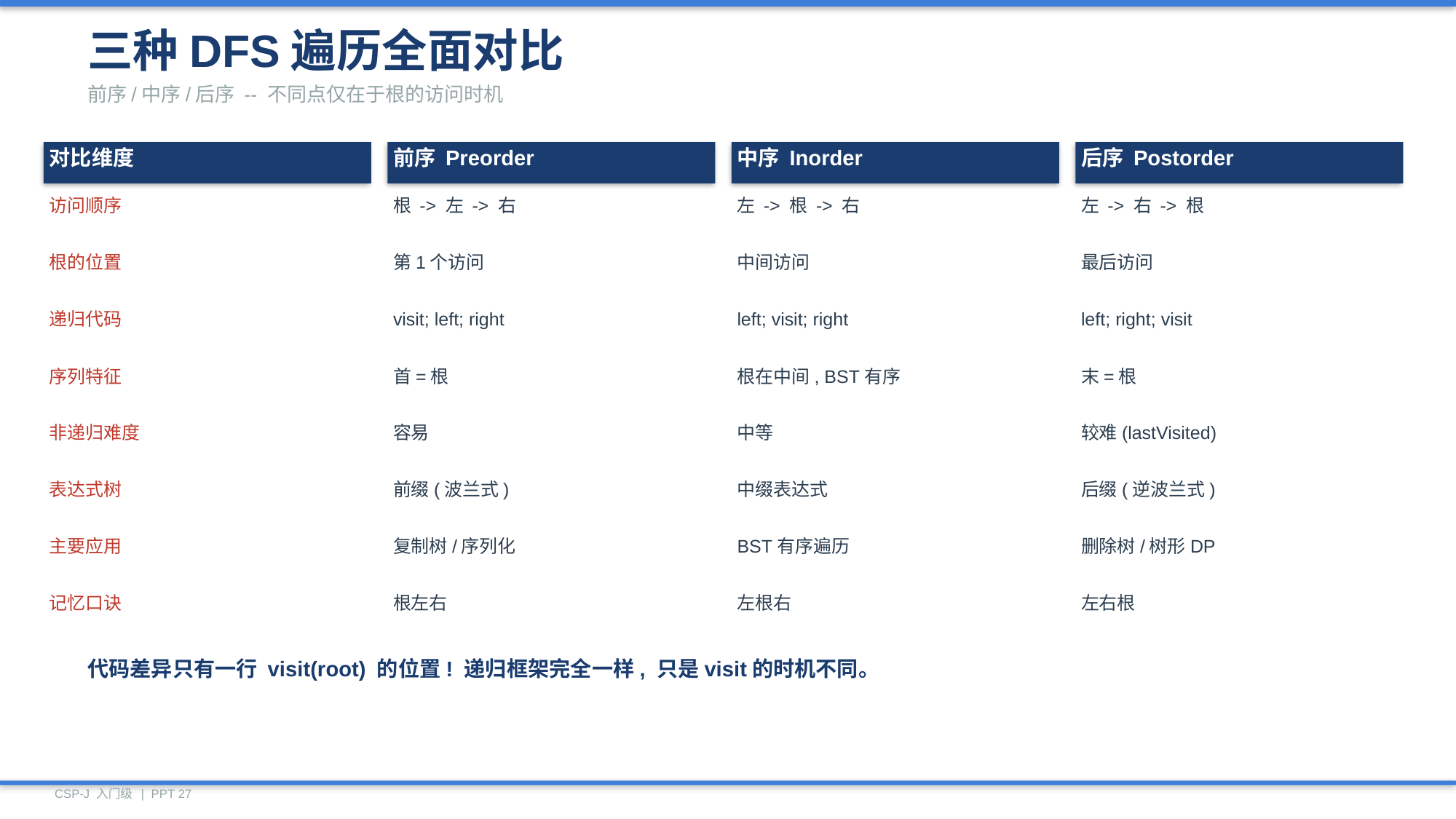

三种DFS遍历全面对比
前序/中序/后序 -- 不同点仅在于根的访问时机

对比维度
前序 Preorder
中序 Inorder
后序 Postorder
访问顺序
根 -> 左 -> 右
左 -> 根 -> 右
左 -> 右 -> 根
根的位置
第1个访问
中间访问
最后访问
递归代码
visit; left; right
left; visit; right
left; right; visit
序列特征
首=根
根在中间, BST有序
末=根
非递归难度
容易
中等
较难(lastVisited)
表达式树
前缀(波兰式)
中缀表达式
后缀(逆波兰式)
主要应用
复制树/序列化
BST有序遍历
删除树/树形DP
记忆口诀
根左右
左根右
左右根
代码差异只有一行 visit(root) 的位置! 递归框架完全一样, 只是visit的时机不同。

CSP-J 入门级  |  PPT 27